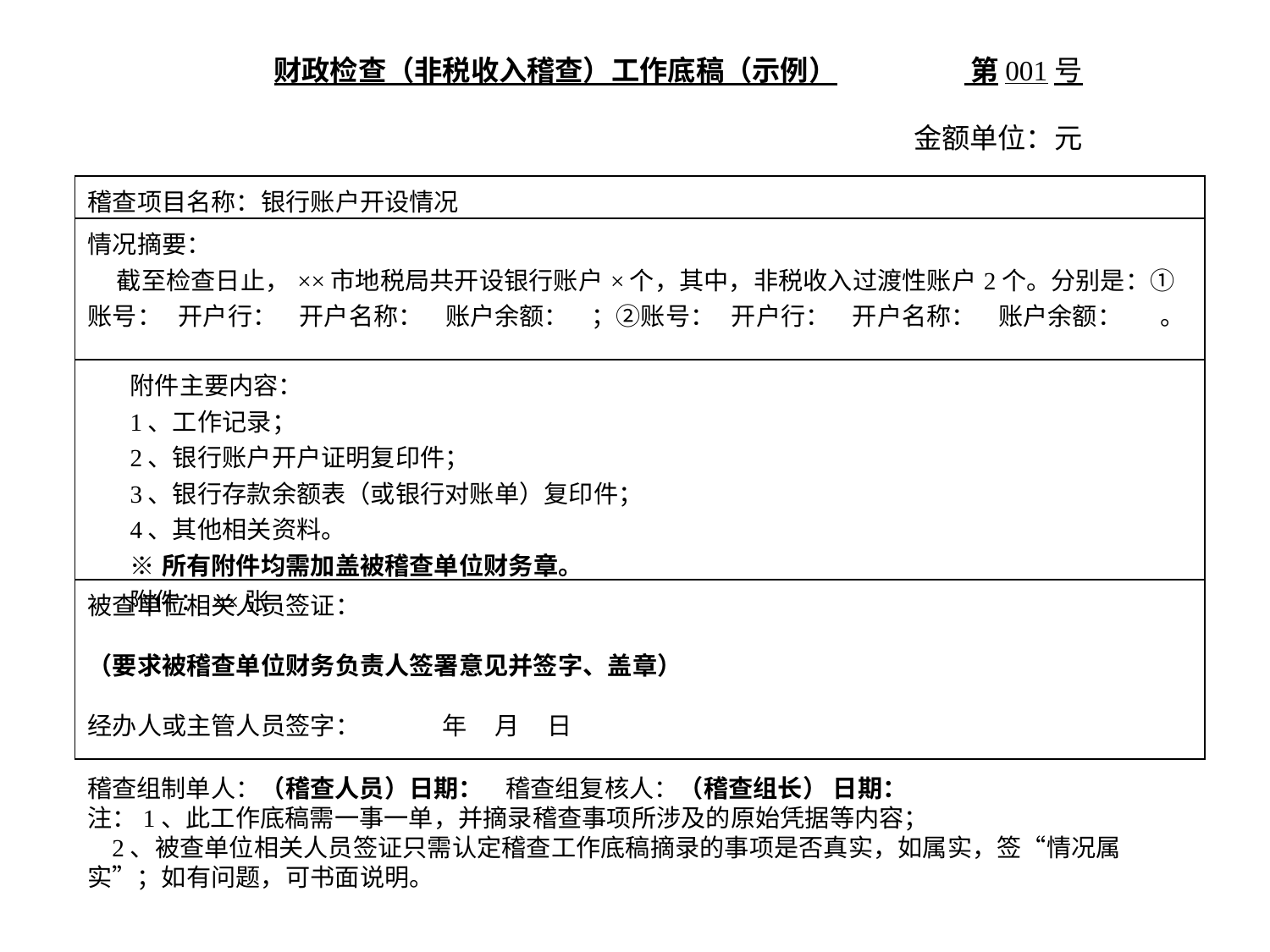

财政检查（非税收入稽查）工作底稿（示例）                     第001号

金额单位：元
| 稽查项目名称：银行账户开设情况 |
| --- |
| 情况摘要： 截至检查日止，××市地税局共开设银行账户×个，其中，非税收入过渡性账户2个。分别是：①账号： 开户行： 开户名称： 账户余额： ；②账号： 开户行： 开户名称： 账户余额： 。 |
| 附件主要内容： 1、工作记录； 2、银行账户开户证明复印件； 3、银行存款余额表（或银行对账单）复印件； 4、其他相关资料。 ※所有附件均需加盖被稽查单位财务章。 附件：××张 |
| 被查单位相关人员签证： （要求被稽查单位财务负责人签署意见并签字、盖章） 经办人或主管人员签字： 年 月 日 |
稽查组制单人：（稽查人员）日期：    稽查组复核人：（稽查组长） 日期：
注：1、此工作底稿需一事一单，并摘录稽查事项所涉及的原始凭据等内容；
    2、被查单位相关人员签证只需认定稽查工作底稿摘录的事项是否真实，如属实，签“情况属实”；如有问题，可书面说明。